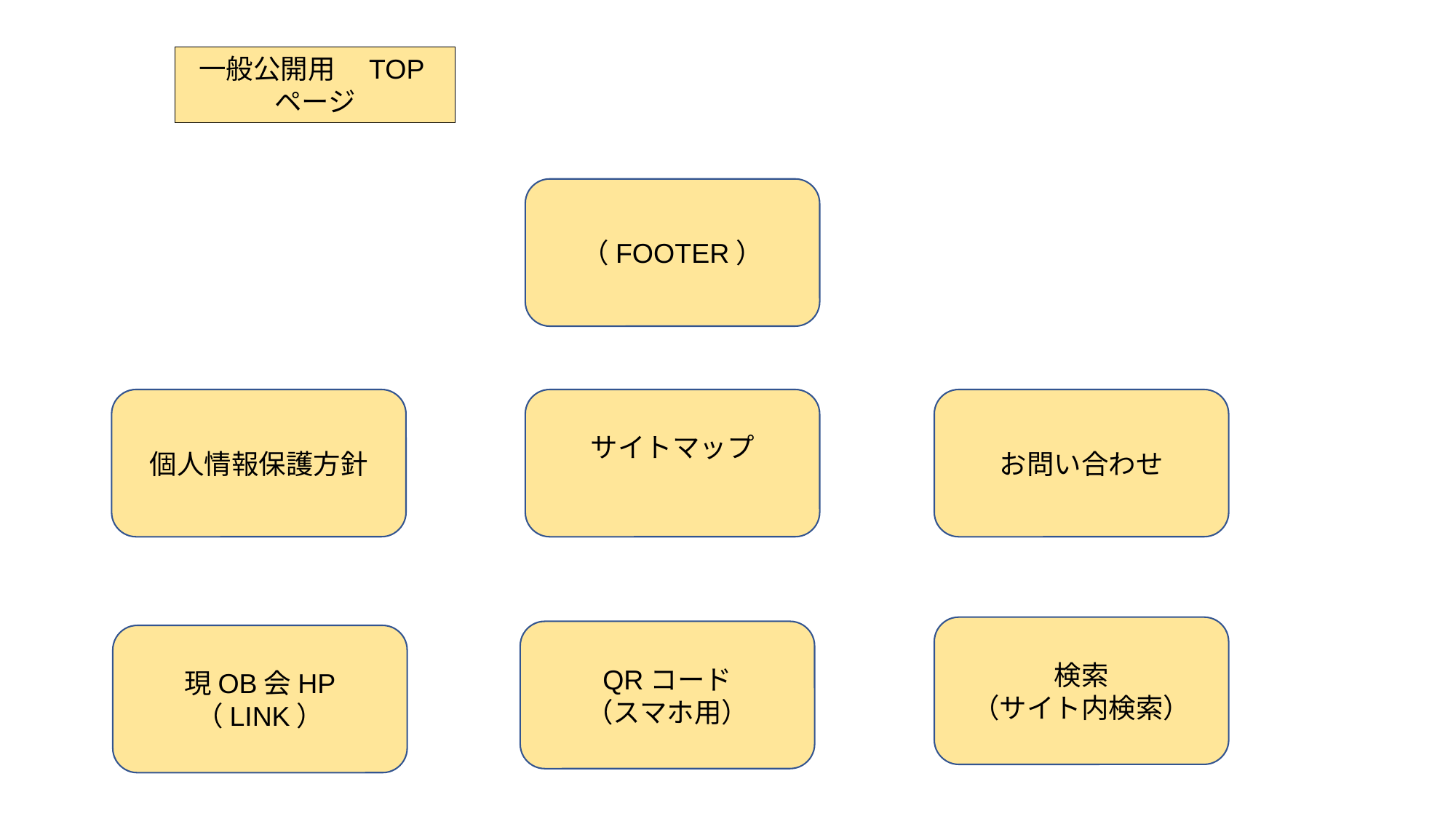

一般公開用　TOPページ
（FOOTER）
個人情報保護方針
サイトマップ

お問い合わせ
検索
（サイト内検索）
QRコード
（スマホ用）
現OB会HP
（LINK）